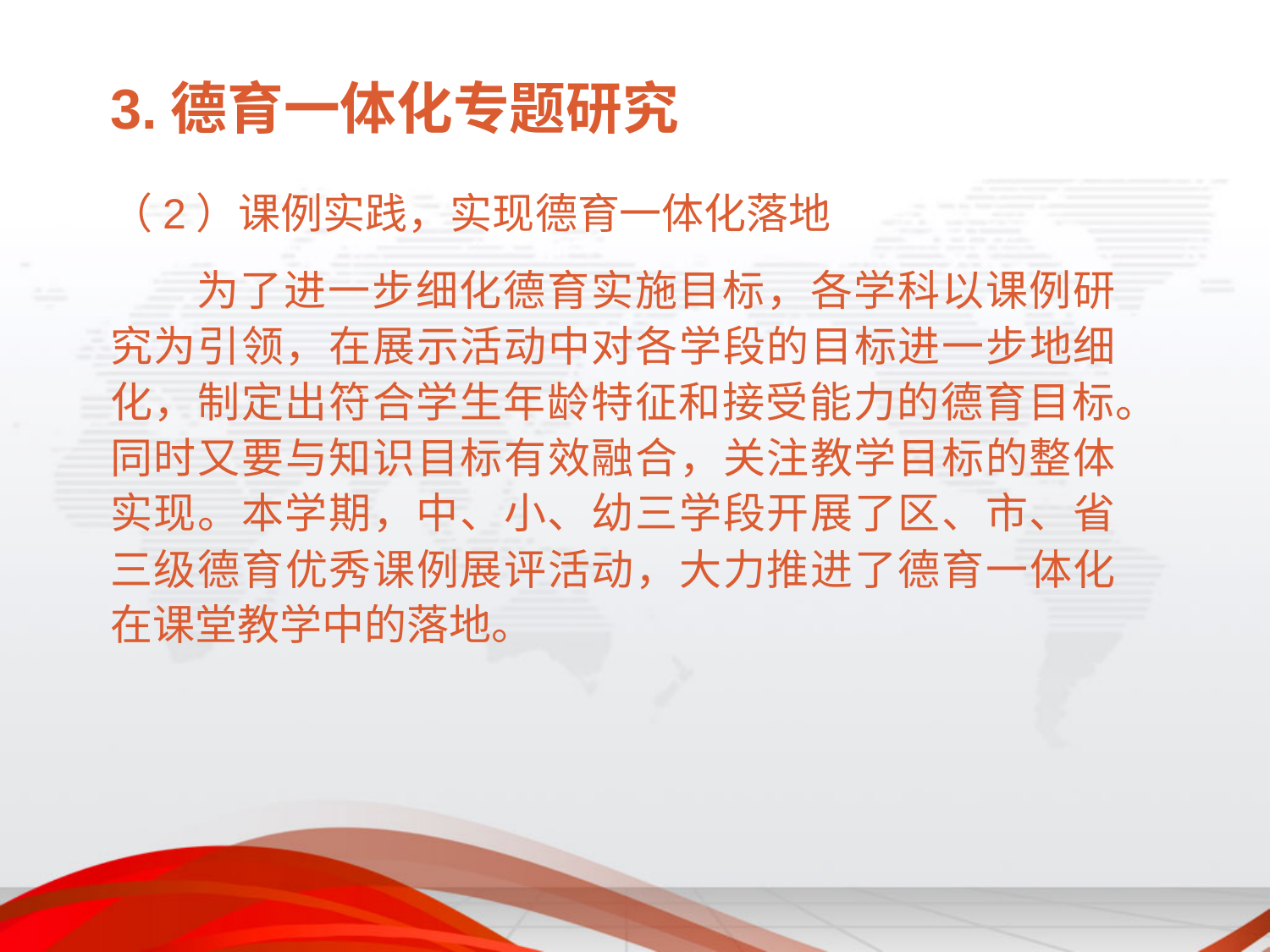

# 3.德育一体化专题研究
（2）课例实践，实现德育一体化落地
为了进一步细化德育实施目标，各学科以课例研究为引领，在展示活动中对各学段的目标进一步地细化，制定出符合学生年龄特征和接受能力的德育目标。同时又要与知识目标有效融合，关注教学目标的整体实现。本学期，中、小、幼三学段开展了区、市、省三级德育优秀课例展评活动，大力推进了德育一体化在课堂教学中的落地。